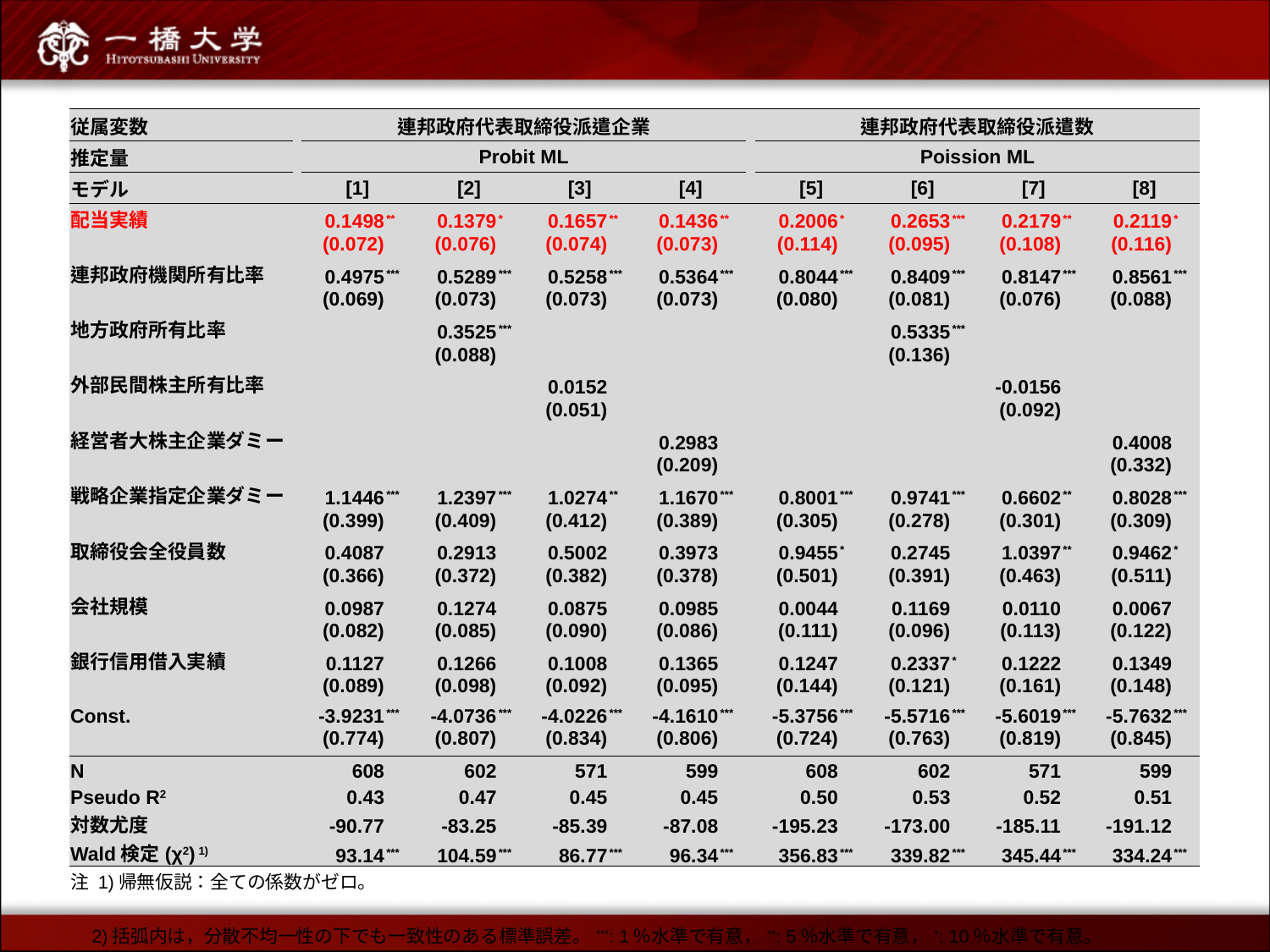

| 従属変数 |  | 連邦政府代表取締役派遣企業 |  |  |  |  |  |  |  |  | 連邦政府代表取締役派遣数 |  |  |  |  |  |  |  |
| --- | --- | --- | --- | --- | --- | --- | --- | --- | --- | --- | --- | --- | --- | --- | --- | --- | --- | --- |
| 推定量 |  | Probit ML |  |  |  |  |  |  |  |  | Poission ML |  |  |  |  |  |  |  |
| モデル |  | [1] |  | [2] |  | [3] |  | [4] |  |  | [5] |  | [6] |  | [7] |  | [8] |  |
| 配当実績 |  | 0.1498 | \*\* | 0.1379 | \* | 0.1657 | \*\* | 0.1436 | \*\* |  | 0.2006 | \* | 0.2653 | \*\*\* | 0.2179 | \*\* | 0.2119 | \* |
|  |  | (0.072) |  | (0.076) |  | (0.074) |  | (0.073) |  |  | (0.114) |  | (0.095) |  | (0.108) |  | (0.116) |  |
| 連邦政府機関所有比率 |  | 0.4975 | \*\*\* | 0.5289 | \*\*\* | 0.5258 | \*\*\* | 0.5364 | \*\*\* |  | 0.8044 | \*\*\* | 0.8409 | \*\*\* | 0.8147 | \*\*\* | 0.8561 | \*\*\* |
|  |  | (0.069) |  | (0.073) |  | (0.073) |  | (0.073) |  |  | (0.080) |  | (0.081) |  | (0.076) |  | (0.088) |  |
| 地方政府所有比率 |  |  |  | 0.3525 | \*\*\* |  |  |  |  |  |  |  | 0.5335 | \*\*\* |  |  |  |  |
|  |  |  |  | (0.088) |  |  |  |  |  |  |  |  | (0.136) |  |  |  |  |  |
| 外部民間株主所有比率 |  |  |  |  |  | 0.0152 |  |  |  |  |  |  |  |  | -0.0156 |  |  |  |
|  |  |  |  |  |  | (0.051) |  |  |  |  |  |  |  |  | (0.092) |  |  |  |
| 経営者大株主企業ダミー |  |  |  |  |  |  |  | 0.2983 |  |  |  |  |  |  |  |  | 0.4008 |  |
|  |  |  |  |  |  |  |  | (0.209) |  |  |  |  |  |  |  |  | (0.332) |  |
| 戦略企業指定企業ダミー |  | 1.1446 | \*\*\* | 1.2397 | \*\*\* | 1.0274 | \*\* | 1.1670 | \*\*\* |  | 0.8001 | \*\*\* | 0.9741 | \*\*\* | 0.6602 | \*\* | 0.8028 | \*\*\* |
|  |  | (0.399) |  | (0.409) |  | (0.412) |  | (0.389) |  |  | (0.305) |  | (0.278) |  | (0.301) |  | (0.309) |  |
| 取締役会全役員数 |  | 0.4087 |  | 0.2913 |  | 0.5002 |  | 0.3973 |  |  | 0.9455 | \* | 0.2745 |  | 1.0397 | \*\* | 0.9462 | \* |
|  |  | (0.366) |  | (0.372) |  | (0.382) |  | (0.378) |  |  | (0.501) |  | (0.391) |  | (0.463) |  | (0.511) |  |
| 会社規模 |  | 0.0987 |  | 0.1274 |  | 0.0875 |  | 0.0985 |  |  | 0.0044 |  | 0.1169 |  | 0.0110 |  | 0.0067 |  |
|  |  | (0.082) |  | (0.085) |  | (0.090) |  | (0.086) |  |  | (0.111) |  | (0.096) |  | (0.113) |  | (0.122) |  |
| 銀行信用借入実績 |  | 0.1127 |  | 0.1266 |  | 0.1008 |  | 0.1365 |  |  | 0.1247 |  | 0.2337 | \* | 0.1222 |  | 0.1349 |  |
|  |  | (0.089) |  | (0.098) |  | (0.092) |  | (0.095) |  |  | (0.144) |  | (0.121) |  | (0.161) |  | (0.148) |  |
| Const. |  | -3.9231 | \*\*\* | -4.0736 | \*\*\* | -4.0226 | \*\*\* | -4.1610 | \*\*\* |  | -5.3756 | \*\*\* | -5.5716 | \*\*\* | -5.6019 | \*\*\* | -5.7632 | \*\*\* |
|  |  | (0.774) |  | (0.807) |  | (0.834) |  | (0.806) |  |  | (0.724) |  | (0.763) |  | (0.819) |  | (0.845) |  |
| N |  | 608 |  | 602 |  | 571 |  | 599 |  |  | 608 |  | 602 |  | 571 |  | 599 |  |
| Pseudo R2 |  | 0.43 |  | 0.47 |  | 0.45 |  | 0.45 |  |  | 0.50 |  | 0.53 |  | 0.52 |  | 0.51 |  |
| 対数尤度 |  | -90.77 |  | -83.25 |  | -85.39 |  | -87.08 |  |  | -195.23 |  | -173.00 |  | -185.11 |  | -191.12 |  |
| Wald検定(χ2) 1) |  | 93.14 | \*\*\* | 104.59 | \*\*\* | 86.77 | \*\*\* | 96.34 | \*\*\* |  | 356.83 | \*\*\* | 339.82 | \*\*\* | 345.44 | \*\*\* | 334.24 | \*\*\* |
| 注 1)帰無仮説：全ての係数がゼロ。 |  |  |  |  |  |  |  |  |  |  |  |  |  |  |  |  |  |  |
| 2)括弧内は，分散不均一性の下でも一致性のある標準誤差。\*\*\*: 1％水準で有意，\*\*: 5％水準で有意，\*: 10％水準で有意。 |  |  |  |  |  |  |  |  |  |  |  |  |  |  |  |  |  |  |